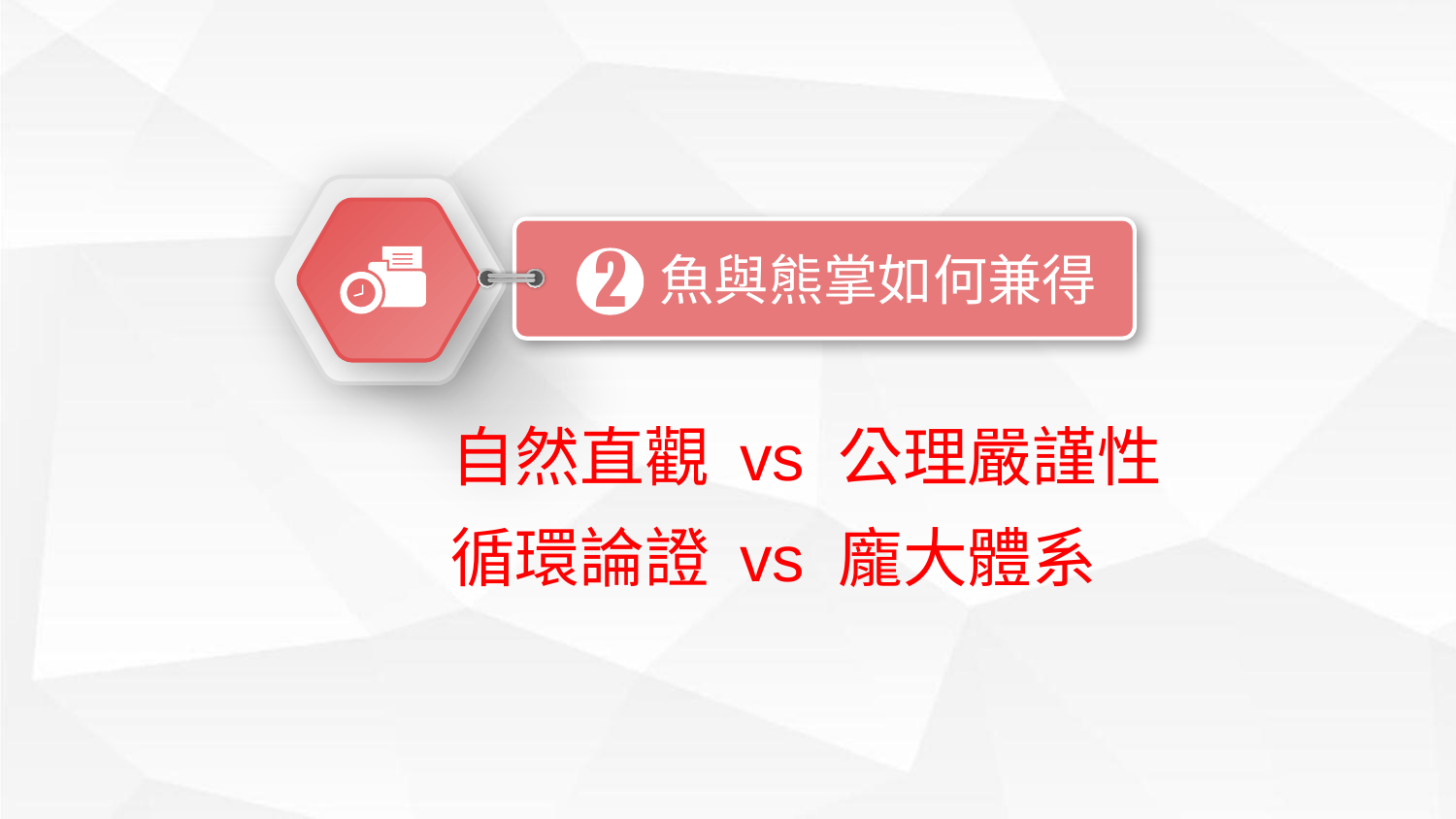

2

魚與熊掌如何兼得

自然直觀 vs 公理嚴謹性
循環論證 vs 龐大體系